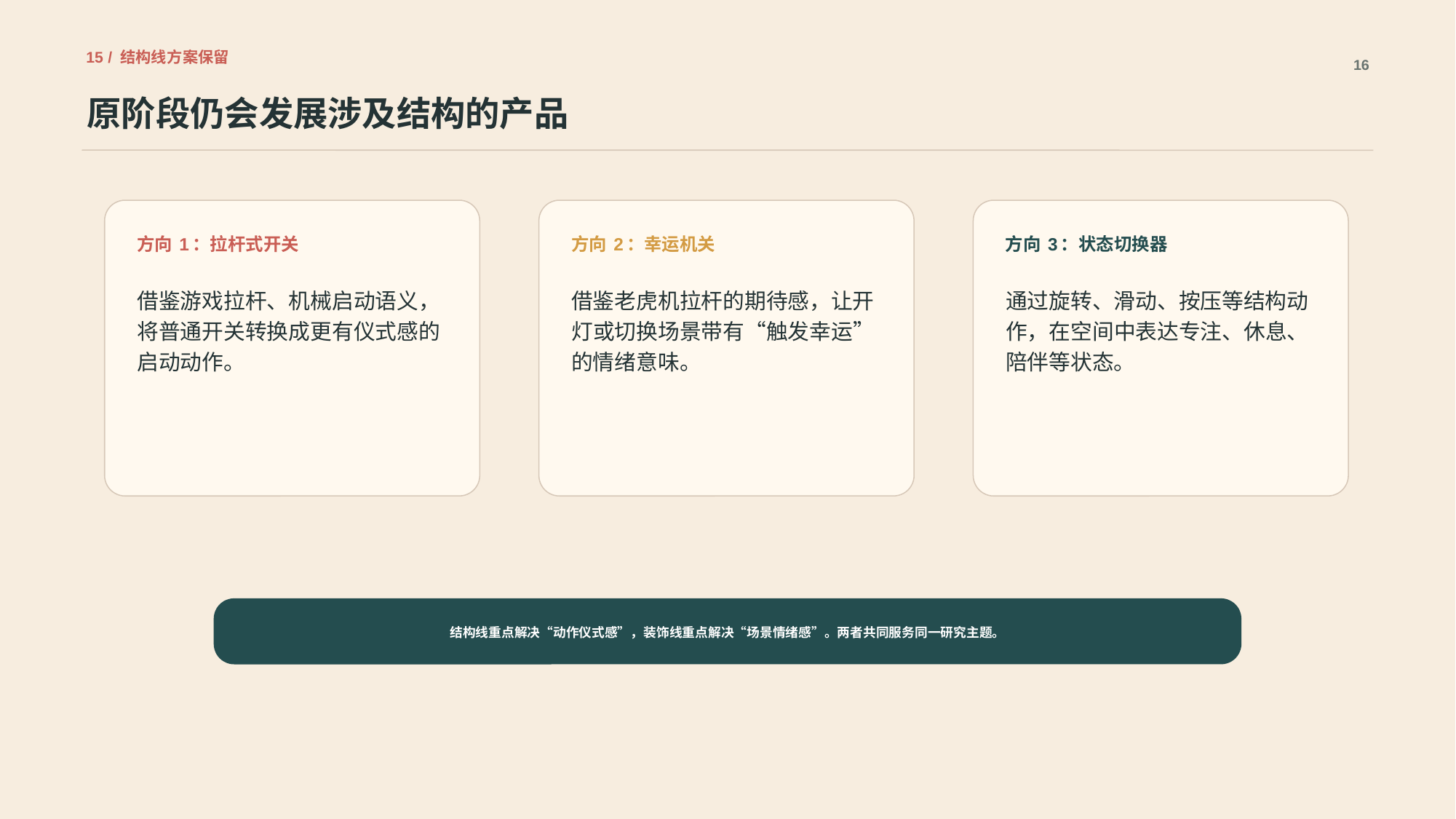

15 / 结构线方案保留
16
原阶段仍会发展涉及结构的产品

方向 1：拉杆式开关
方向 2：幸运机关
方向 3：状态切换器
借鉴游戏拉杆、机械启动语义，将普通开关转换成更有仪式感的启动动作。
借鉴老虎机拉杆的期待感，让开灯或切换场景带有“触发幸运”的情绪意味。
通过旋转、滑动、按压等结构动作，在空间中表达专注、休息、陪伴等状态。

结构线重点解决“动作仪式感”，装饰线重点解决“场景情绪感”。两者共同服务同一研究主题。